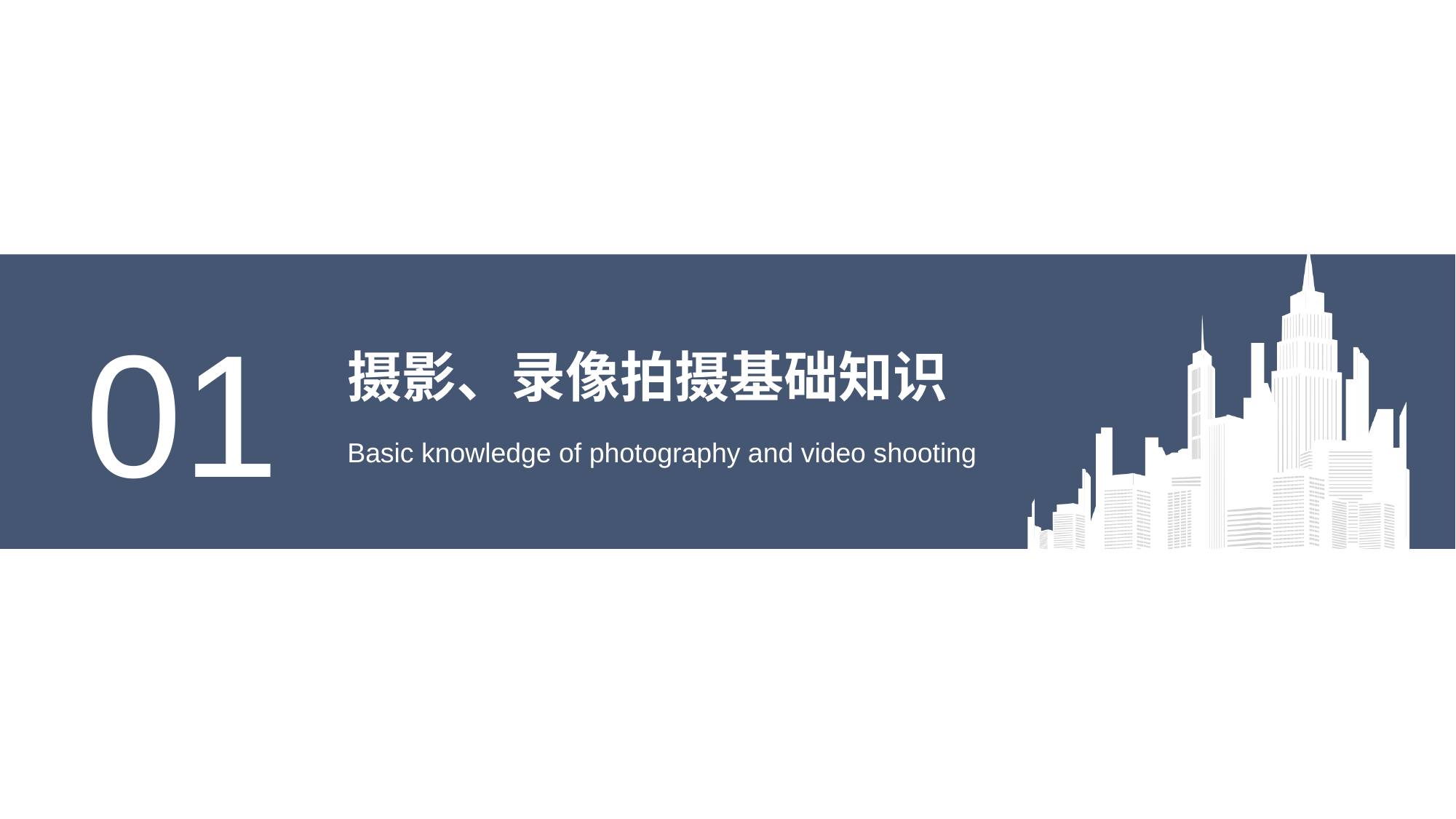

01
# 摄影、录像拍摄基础知识
Basic knowledge of photography and video shooting